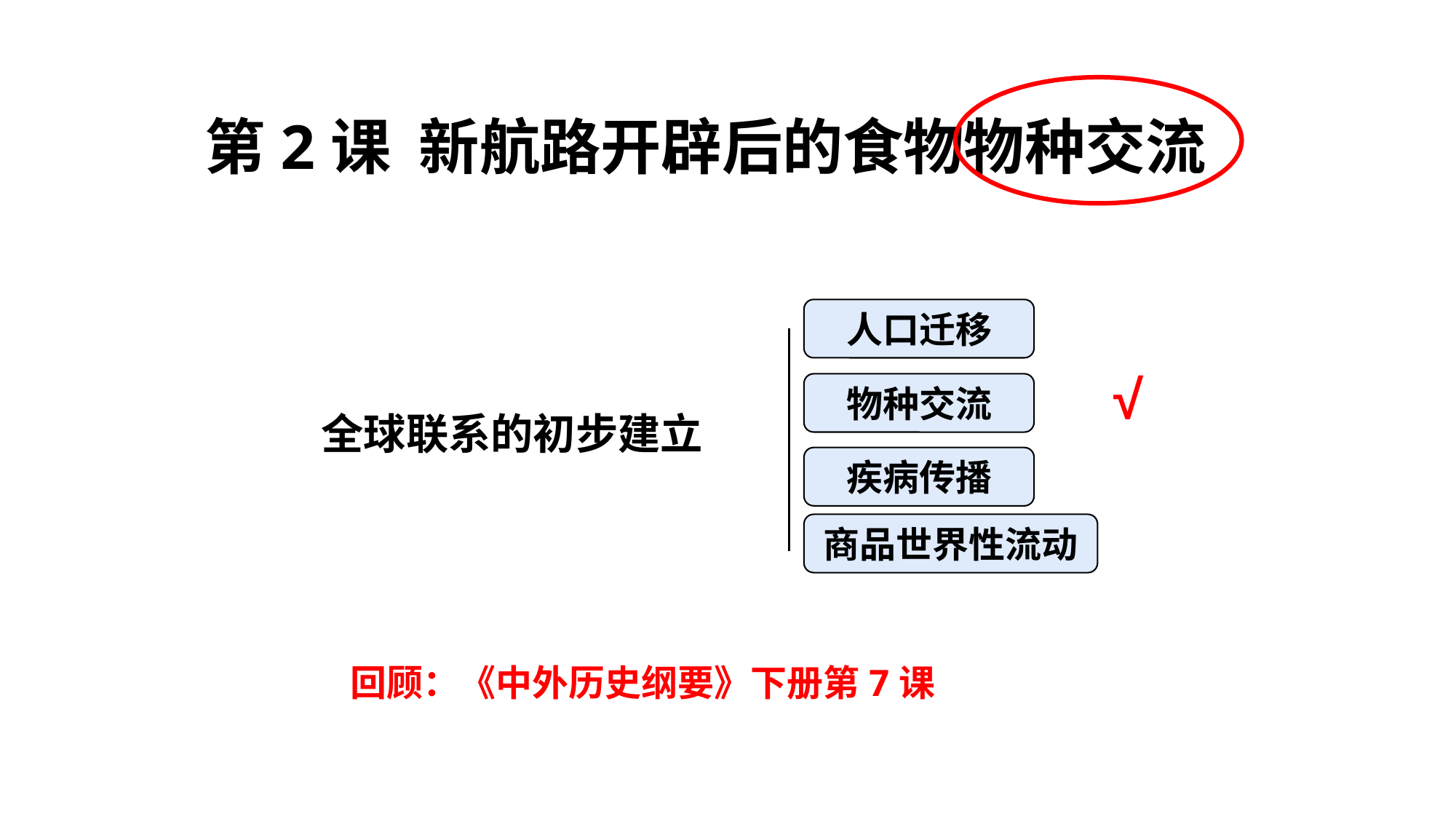

第2课  新航路开辟后的食物物种交流
人口迁移
物种交流
疾病传播
商品世界性流动
√
全球联系的初步建立
回顾：《中外历史纲要》下册第7课